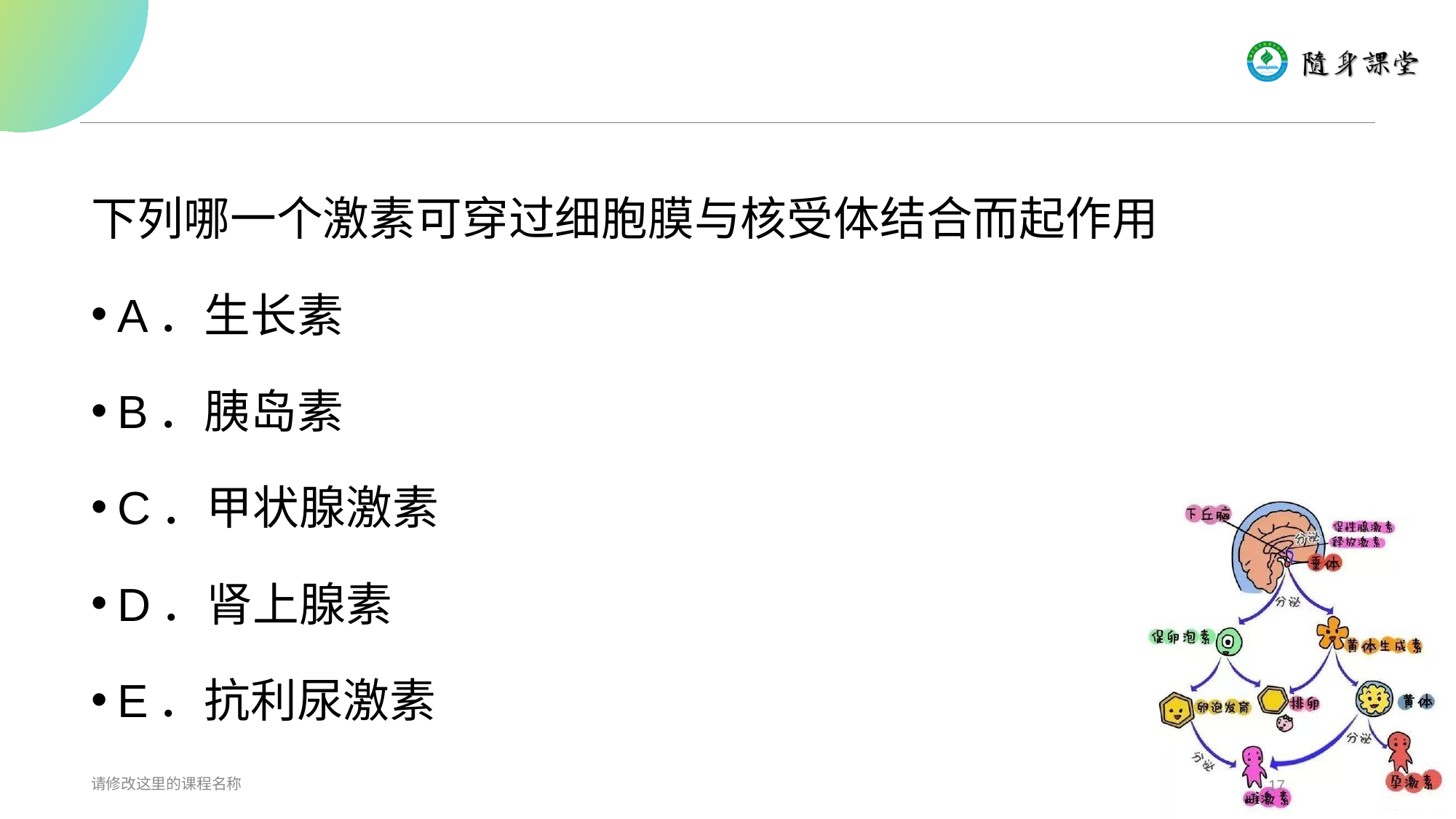

#
下列哪一个激素可穿过细胞膜与核受体结合而起作用
A．生长素
B．胰岛素
C．甲状腺激素
D．肾上腺素
E．抗利尿激素

请修改这里的课程名称
17